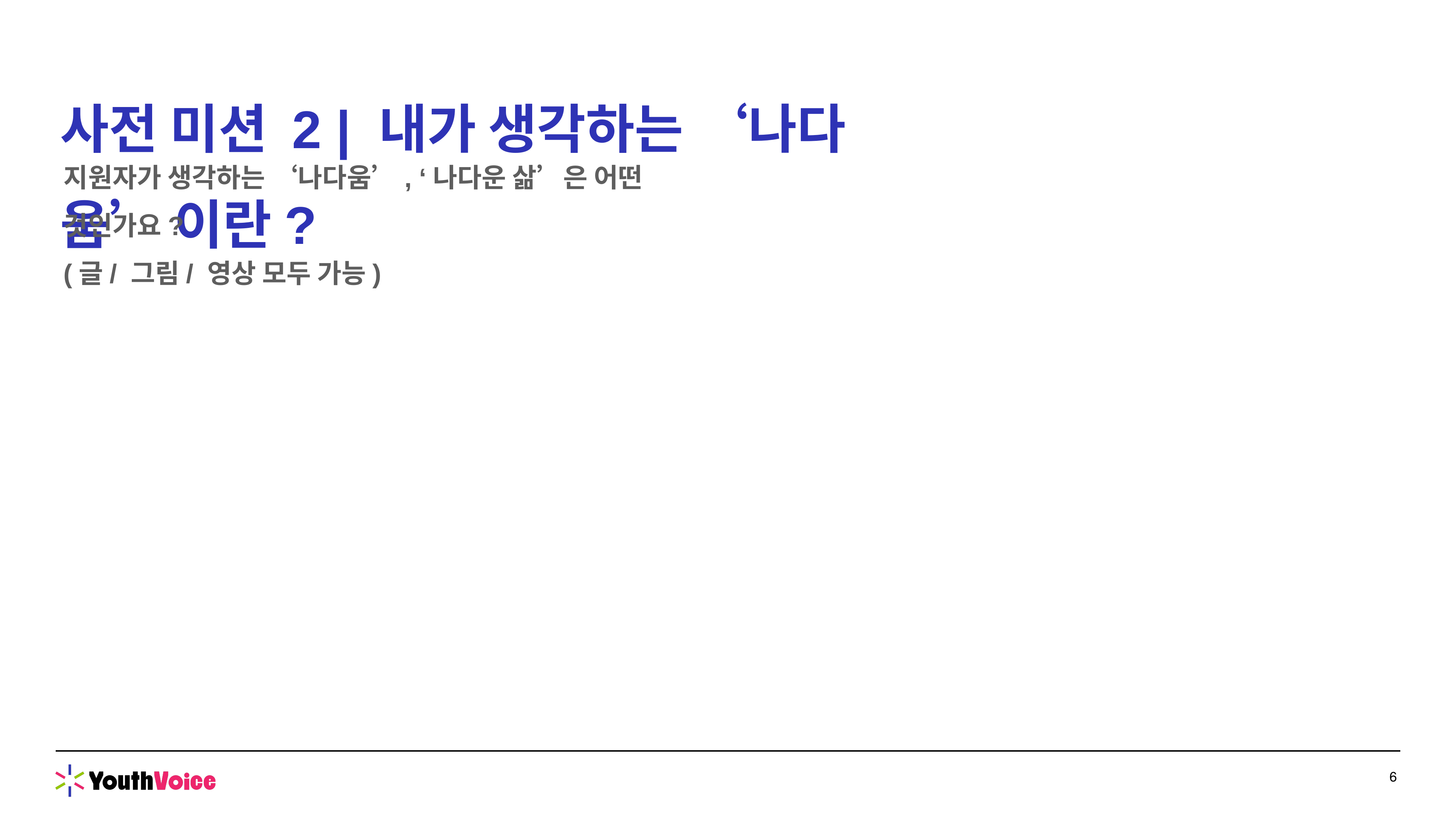

사전 미션 2 | 내가 생각하는 ‘나다움’ 이란?
지원자가 생각하는 ‘나다움’, ‘나다운 삶’은 어떤 것인가요?
(글/ 그림/ 영상 모두 가능)
6